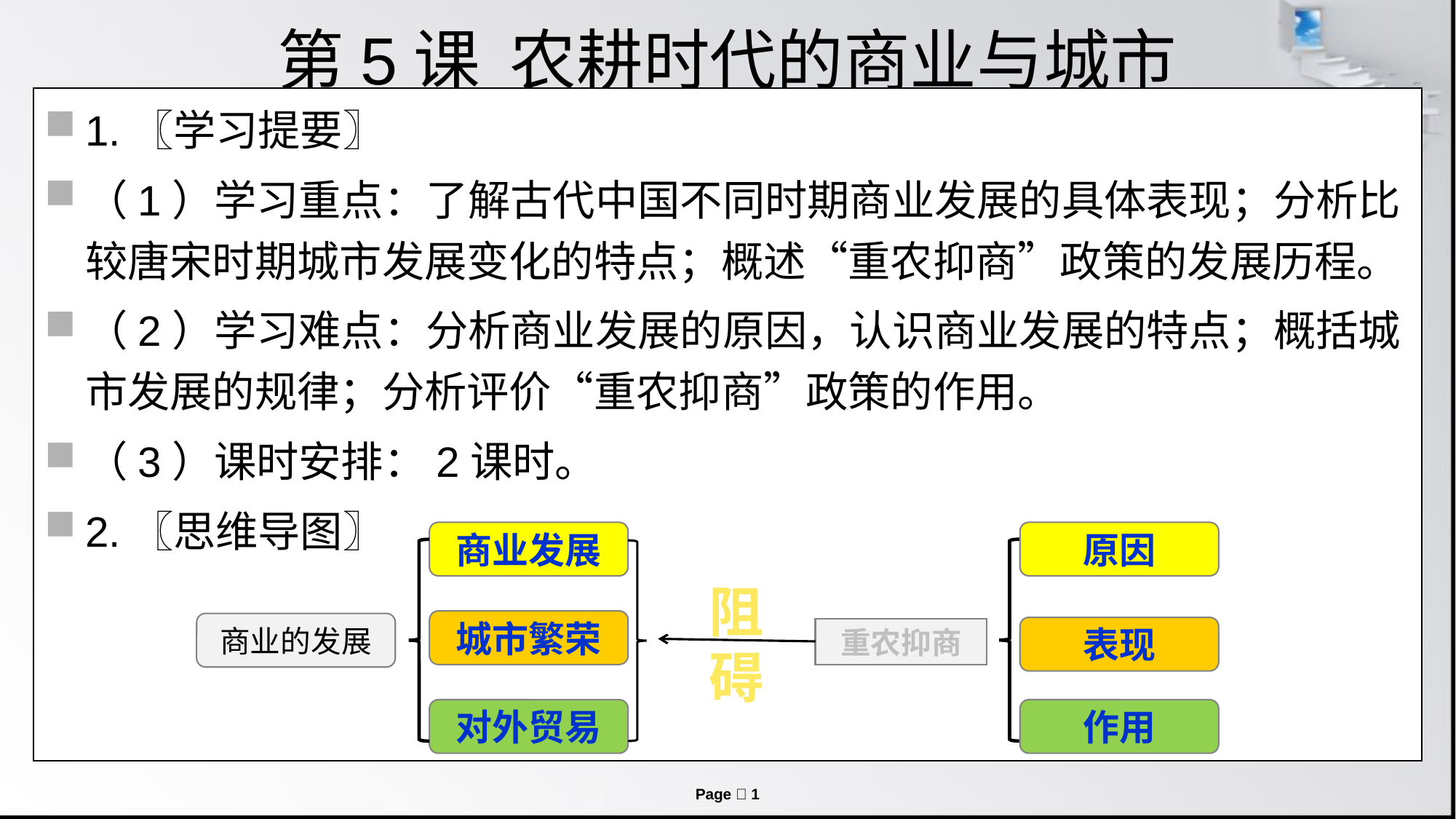

# 第5课  农耕时代的商业与城市
1.〖学习提要〗
（1）学习重点：了解古代中国不同时期商业发展的具体表现；分析比较唐宋时期城市发展变化的特点；概述“重农抑商”政策的发展历程。
（2）学习难点：分析商业发展的原因，认识商业发展的特点；概括城市发展的规律；分析评价“重农抑商”政策的作用。
（3）课时安排：2课时。
2.〖思维导图〗

商业发展
原因

阻
碍
城市繁荣
商业的发展
表现
重农抑商
对外贸易
作用